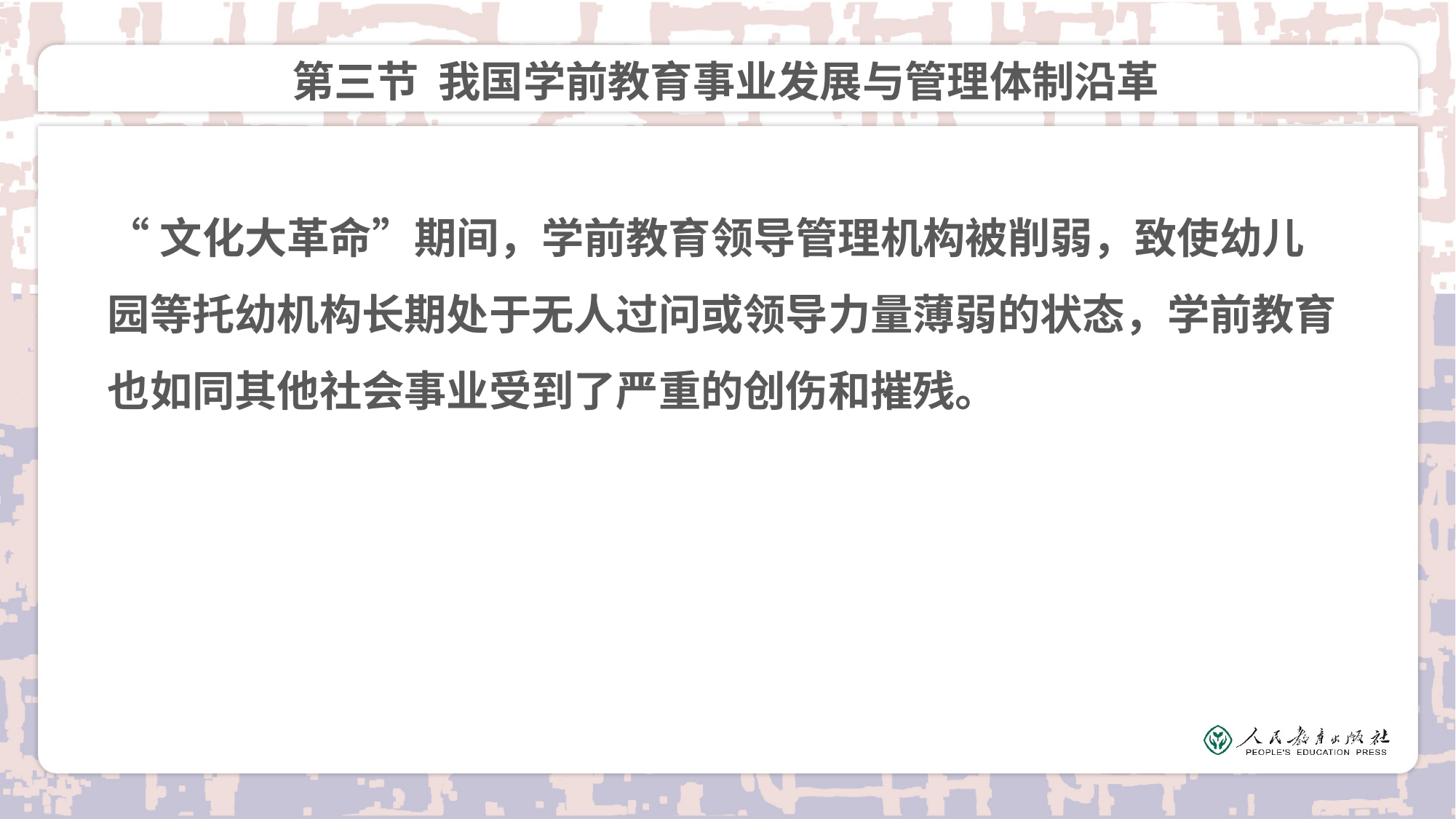

# 第三节  我国学前教育事业发展与管理体制沿革
“文化大革命”期间，学前教育领导管理机构被削弱，致使幼儿园等托幼机构长期处于无人过问或领导力量薄弱的状态，学前教育也如同其他社会事业受到了严重的创伤和摧残。